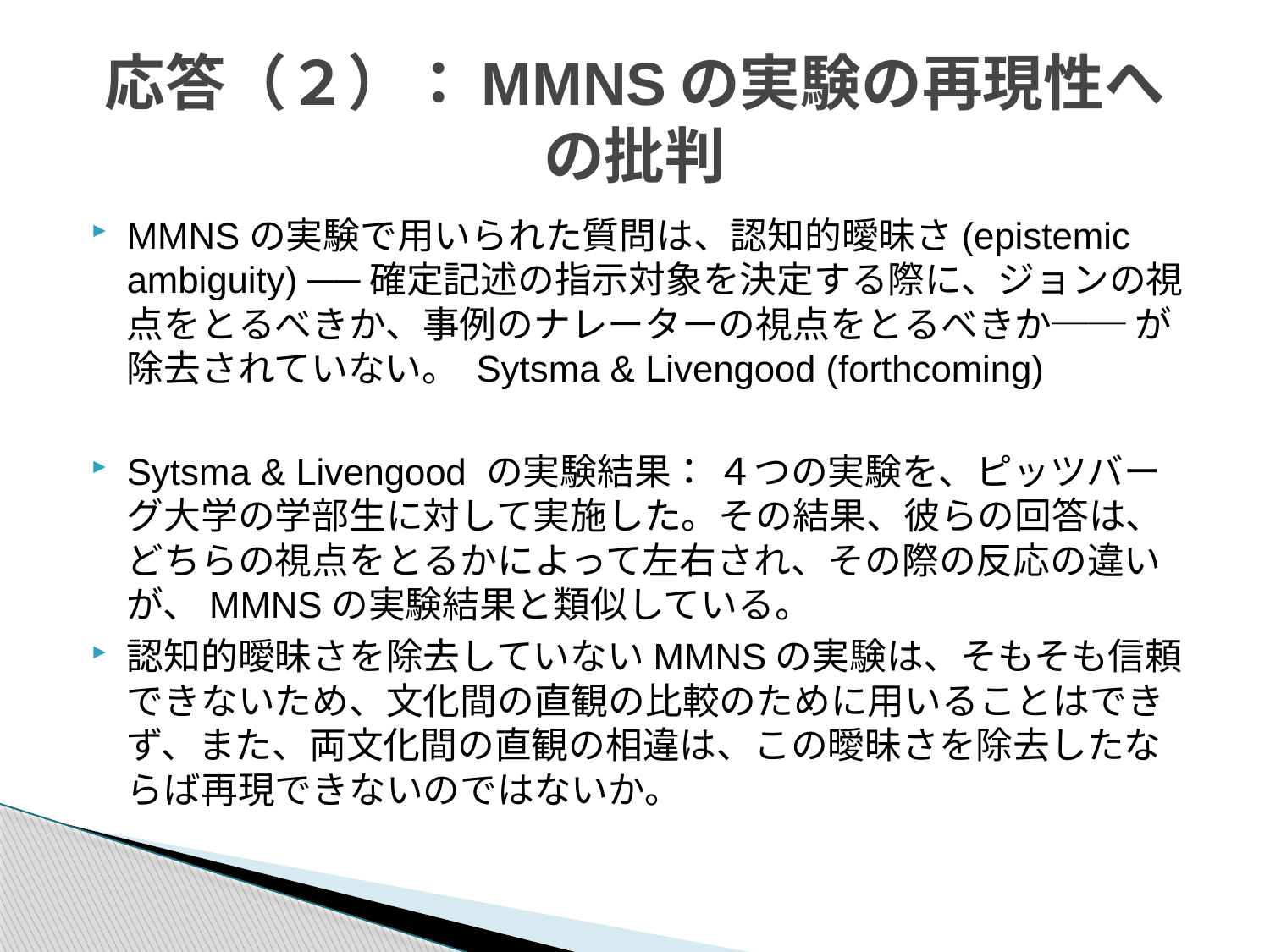

# 応答（２）：MMNSの実験の再現性への批判
MMNSの実験で用いられた質問は、認知的曖昧さ(epistemic ambiguity) ──確定記述の指示対象を決定する際に、ジョンの視点をとるべきか、事例のナレーターの視点をとるべきか── が除去されていない。 Sytsma & Livengood (forthcoming)

Sytsma & Livengood の実験結果： ４つの実験を、ピッツバーグ大学の学部生に対して実施した。その結果、彼らの回答は、どちらの視点をとるかによって左右され、その際の反応の違いが、MMNSの実験結果と類似している。
認知的曖昧さを除去していないMMNSの実験は、そもそも信頼できないため、文化間の直観の比較のために用いることはできず、また、両文化間の直観の相違は、この曖昧さを除去したならば再現できないのではないか。